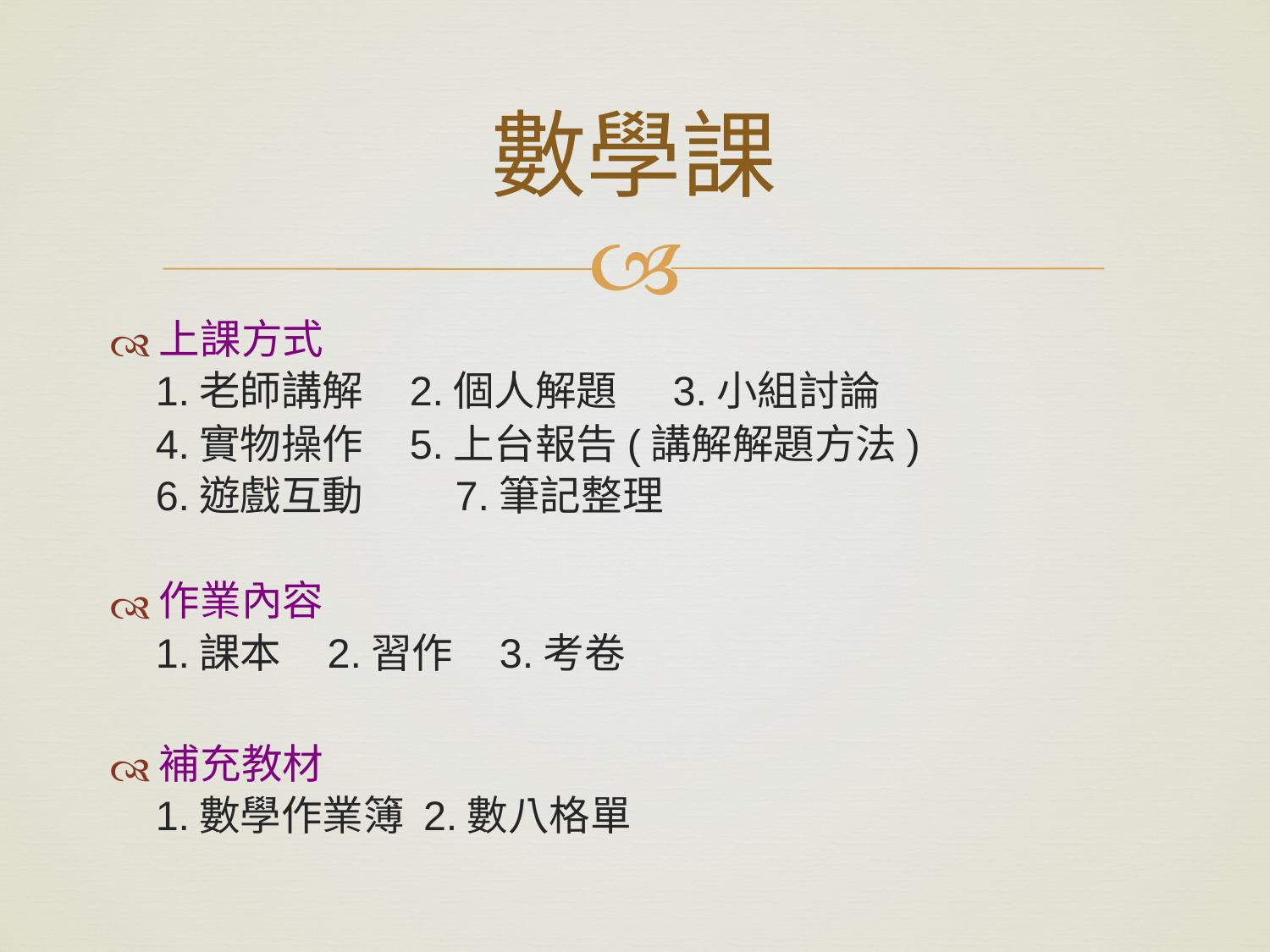

# 數學課
上課方式
    1.老師講解    2.個人解題     3.小組討論
    4.實物操作    5.上台報告(講解解題方法)
    6.遊戲互動　　7.筆記整理

作業內容
    1.課本    2.習作    3.考卷

補充教材
    1.數學作業簿 2.數八格單